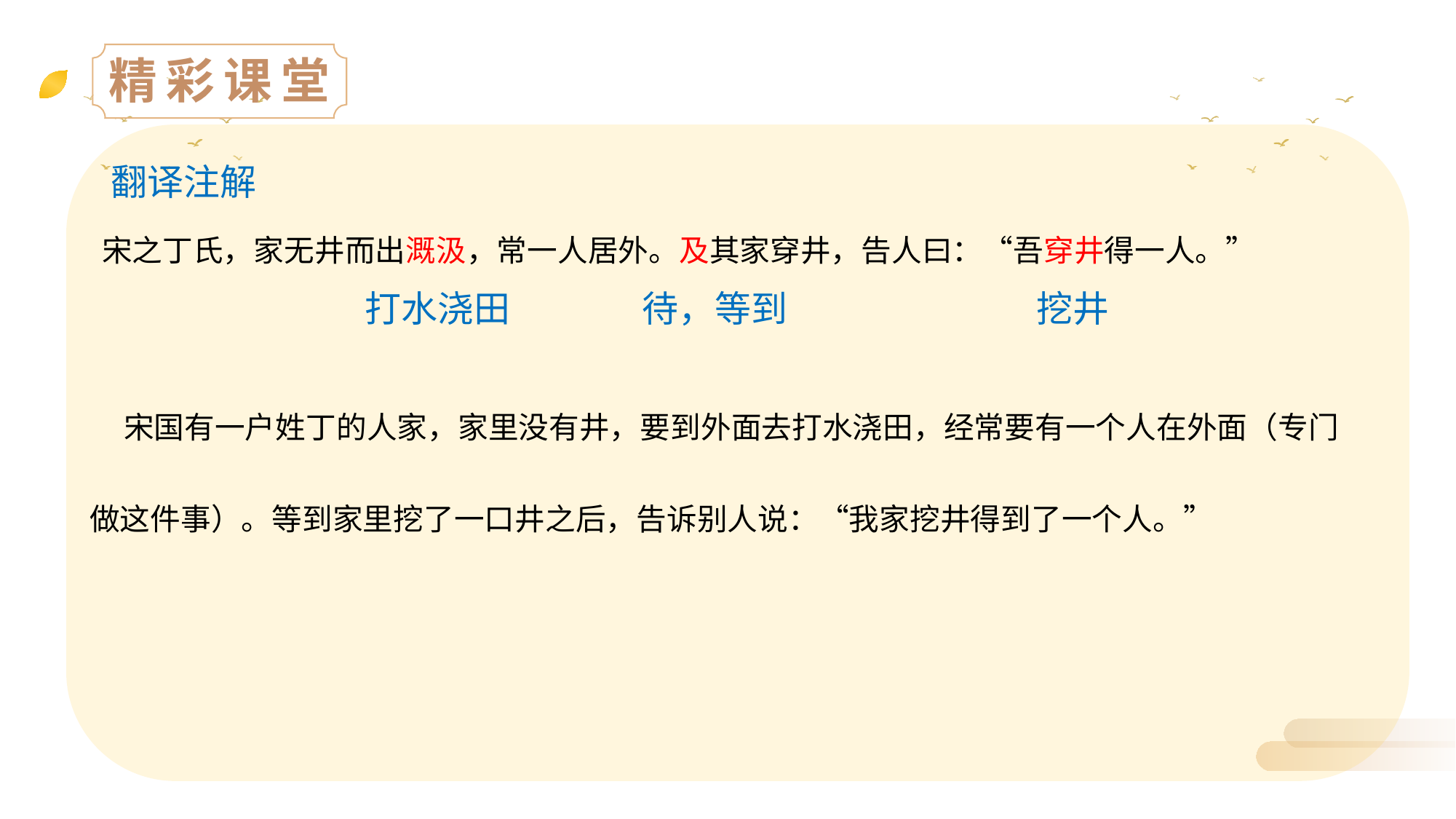

精彩课堂
翻译注解
    宋之丁氏，家无井而出溉汲，常一人居外。及其家穿井，告人曰：“吾穿井得一人。”
打水浇田
待，等到
挖井
    宋国有一户姓丁的人家，家里没有井，要到外面去打水浇田，经常要有一个人在外面（专门做这件事）。等到家里挖了一口井之后，告诉别人说：“我家挖井得到了一个人。”